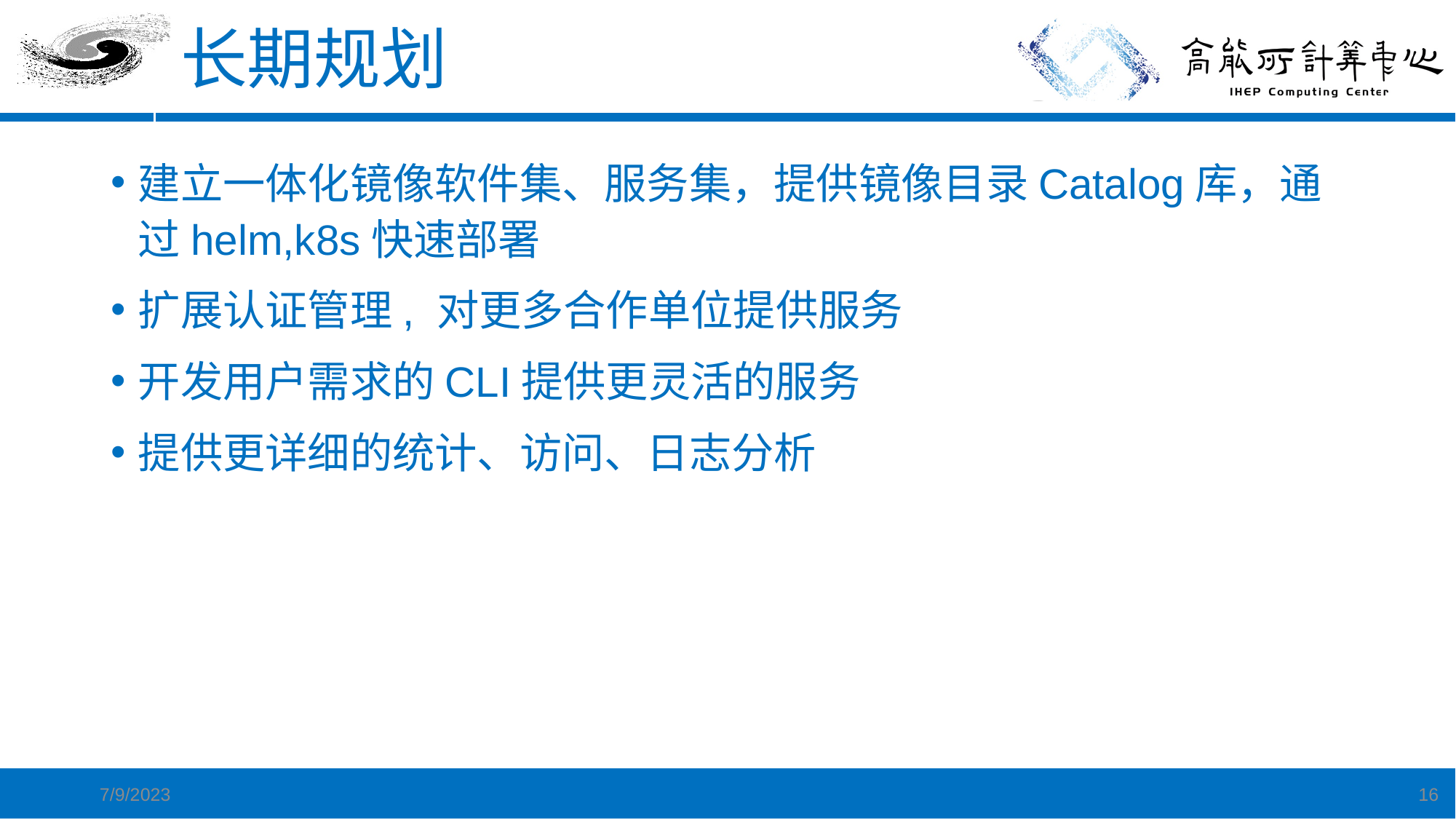

# 长期规划
建立一体化镜像软件集、服务集，提供镜像目录Catalog库，通过helm,k8s快速部署
扩展认证管理, 对更多合作单位提供服务
开发用户需求的CLI提供更灵活的服务
提供更详细的统计、访问、日志分析
7/9/2023
16